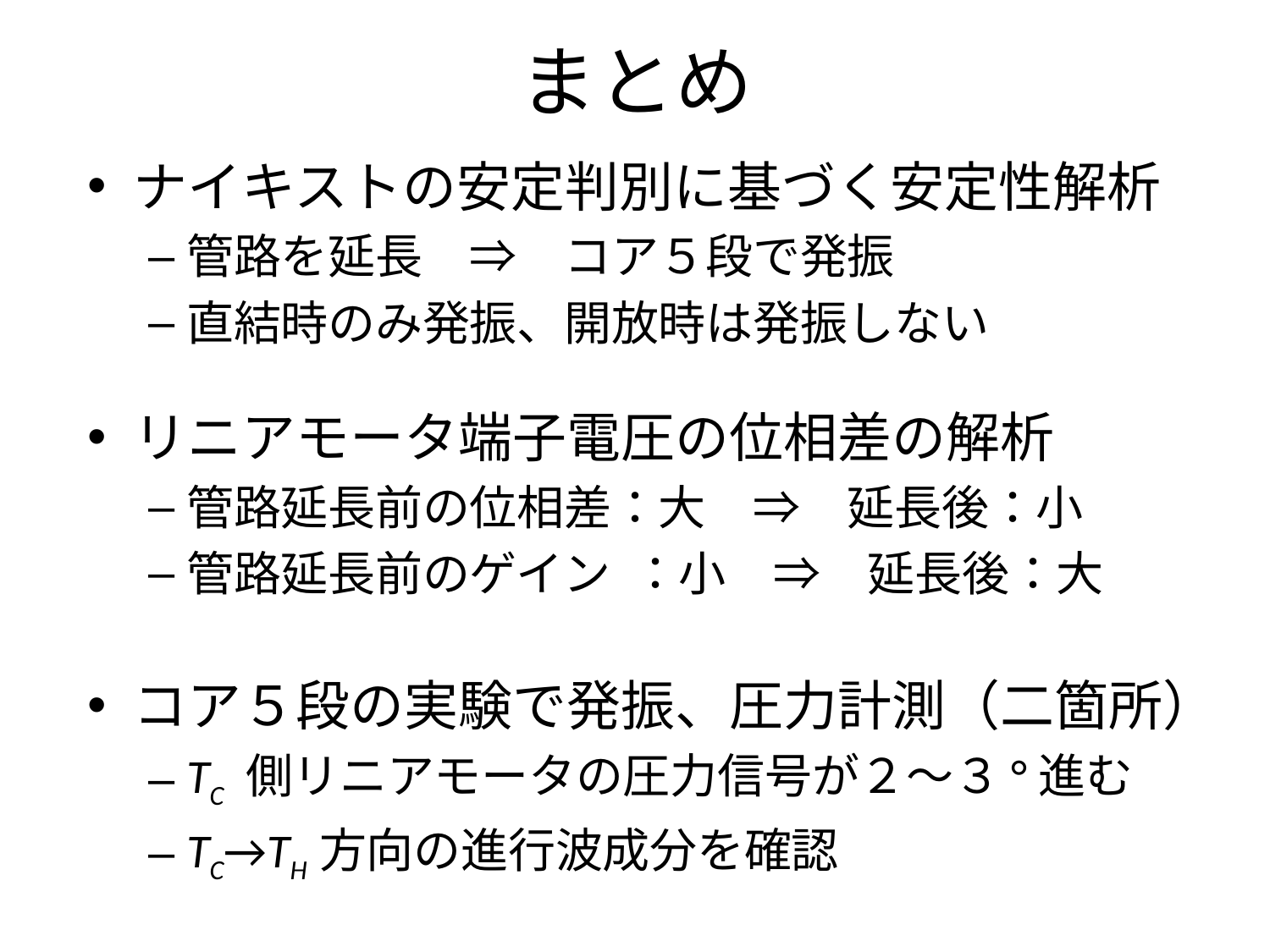

# まとめ
ナイキストの安定判別に基づく安定性解析
管路を延長　⇒　コア５段で発振
直結時のみ発振、開放時は発振しない

リニアモータ端子電圧の位相差の解析
管路延長前の位相差：大　⇒　延長後：小
管路延長前のゲイン  ：小　⇒　延長後：大

コア５段の実験で発振、圧力計測（二箇所）
TC 側リニアモータの圧力信号が２～３°進む
TC→TH 方向の進行波成分を確認